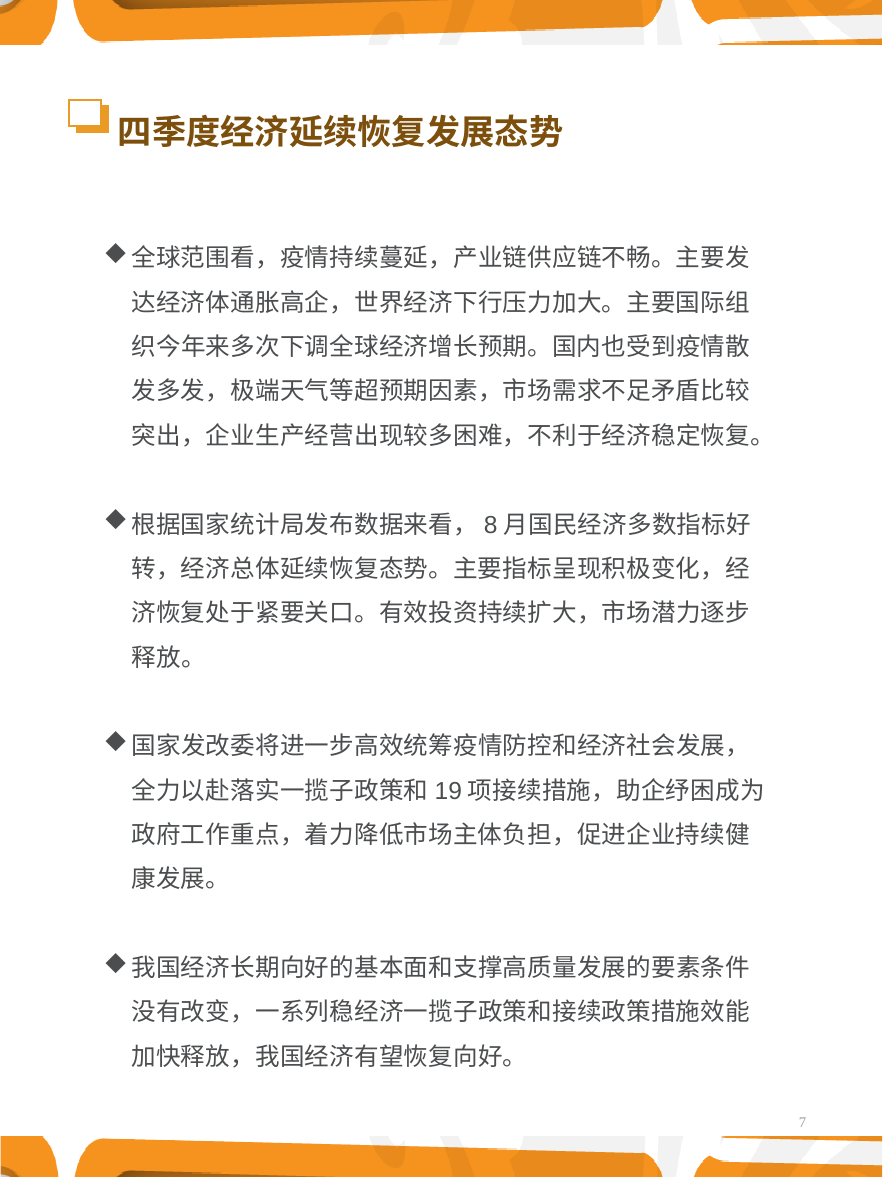

# 四季度经济延续恢复发展态势

全球范围看，疫情持续蔓延，产业链供应链不畅。主要发达经济体通胀高企，世界经济下行压力加大。主要国际组织今年来多次下调全球经济增长预期。国内也受到疫情散发多发，极端天气等超预期因素，市场需求不足矛盾比较突出，企业生产经营出现较多困难，不利于经济稳定恢复。

根据国家统计局发布数据来看，8月国民经济多数指标好转，经济总体延续恢复态势。主要指标呈现积极变化，经济恢复处于紧要关口。有效投资持续扩大，市场潜力逐步释放。

国家发改委将进一步高效统筹疫情防控和经济社会发展，全力以赴落实一揽子政策和19项接续措施，助企纾困成为政府工作重点，着力降低市场主体负担，促进企业持续健康发展。

我国经济长期向好的基本面和支撑高质量发展的要素条件没有改变，一系列稳经济一揽子政策和接续政策措施效能加快释放，我国经济有望恢复向好。

7